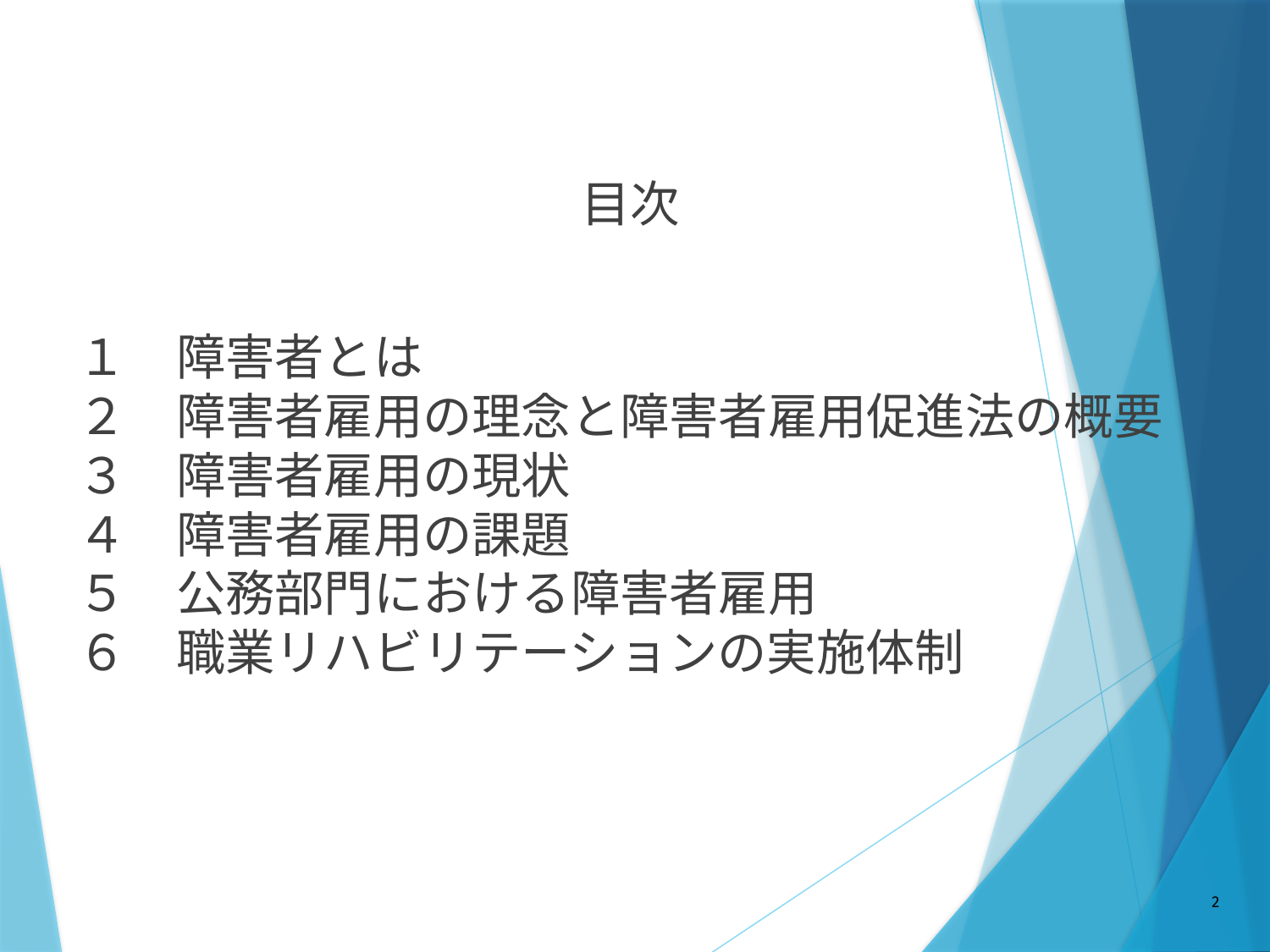

目次

１　障害者とは
２　障害者雇用の理念と障害者雇用促進法の概要
３　障害者雇用の現状
４　障害者雇用の課題
５　公務部門における障害者雇用
６　職業リハビリテーションの実施体制
2